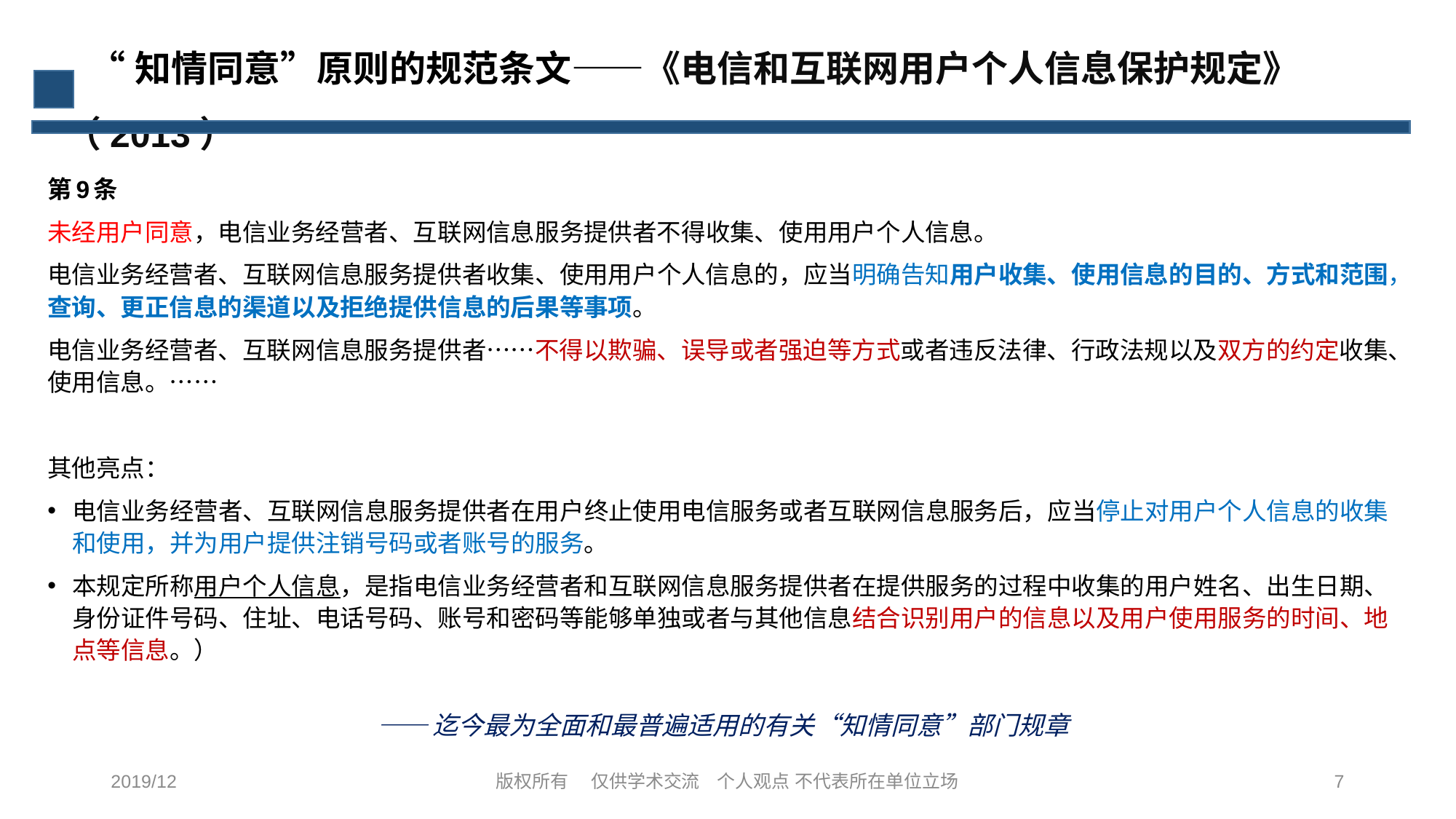

# “知情同意”原则的规范条文——《电信和互联网用户个人信息保护规定》（2013）

第9条
未经用户同意，电信业务经营者、互联网信息服务提供者不得收集、使用用户个人信息。
电信业务经营者、互联网信息服务提供者收集、使用用户个人信息的，应当明确告知用户收集、使用信息的目的、方式和范围，查询、更正信息的渠道以及拒绝提供信息的后果等事项。
电信业务经营者、互联网信息服务提供者……不得以欺骗、误导或者强迫等方式或者违反法律、行政法规以及双方的约定收集、使用信息。……

其他亮点：
电信业务经营者、互联网信息服务提供者在用户终止使用电信服务或者互联网信息服务后，应当停止对用户个人信息的收集和使用，并为用户提供注销号码或者账号的服务。
本规定所称用户个人信息，是指电信业务经营者和互联网信息服务提供者在提供服务的过程中收集的用户姓名、出生日期、身份证件号码、住址、电话号码、账号和密码等能够单独或者与其他信息结合识别用户的信息以及用户使用服务的时间、地点等信息。）

——迄今最为全面和最普遍适用的有关“知情同意”部门规章
2019/12
版权所有    仅供学术交流   个人观点 不代表所在单位立场
7